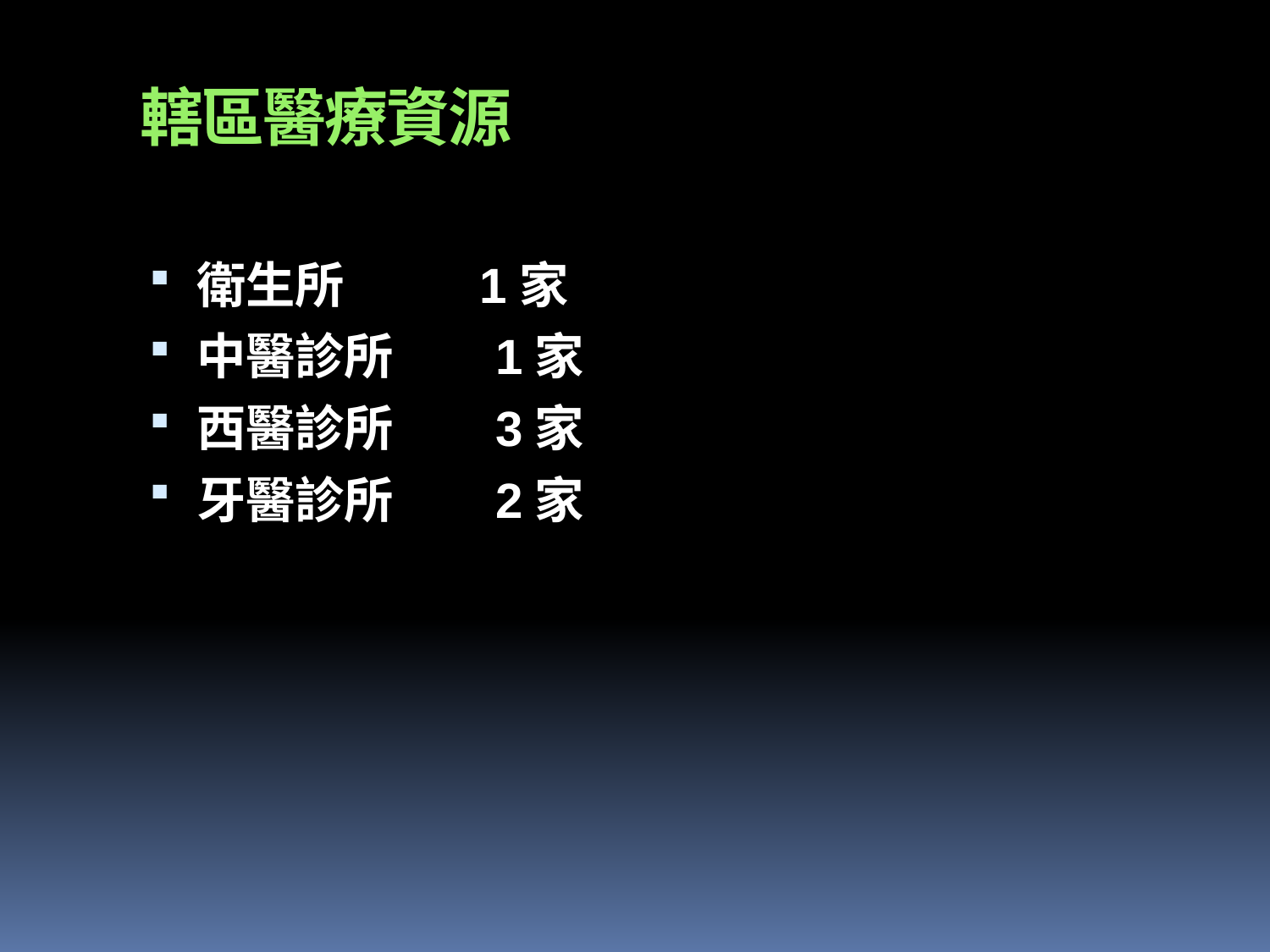

# 轄區醫療資源
衛生所           1家
中醫診所        1家
西醫診所        3家
牙醫診所        2家